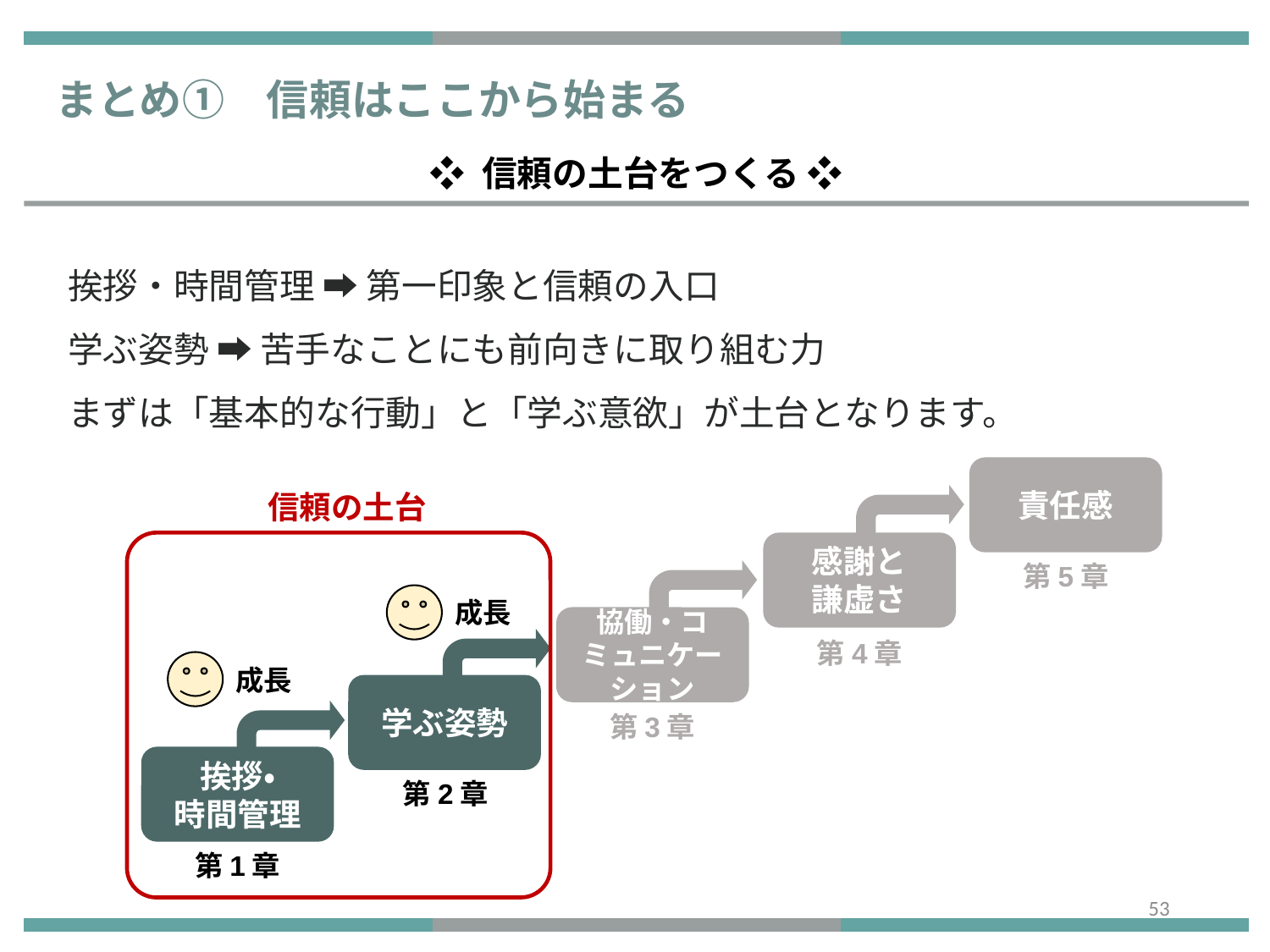

まとめ①　信頼はここから始まる
❖ 信頼の土台をつくる ❖

挨拶・時間管理 ➡ 第一印象と信頼の入口
学ぶ姿勢 ➡ 苦手なことにも前向きに取り組む力
まずは「基本的な行動」と「学ぶ意欲」が土台となります。
責任感
信頼の土台

感謝と
謙虚さ
第5章

成長
協働・コミュニケーション
第4章

成長
学ぶ姿勢

第3章
挨拶・
時間管理
第2章
第1章
53